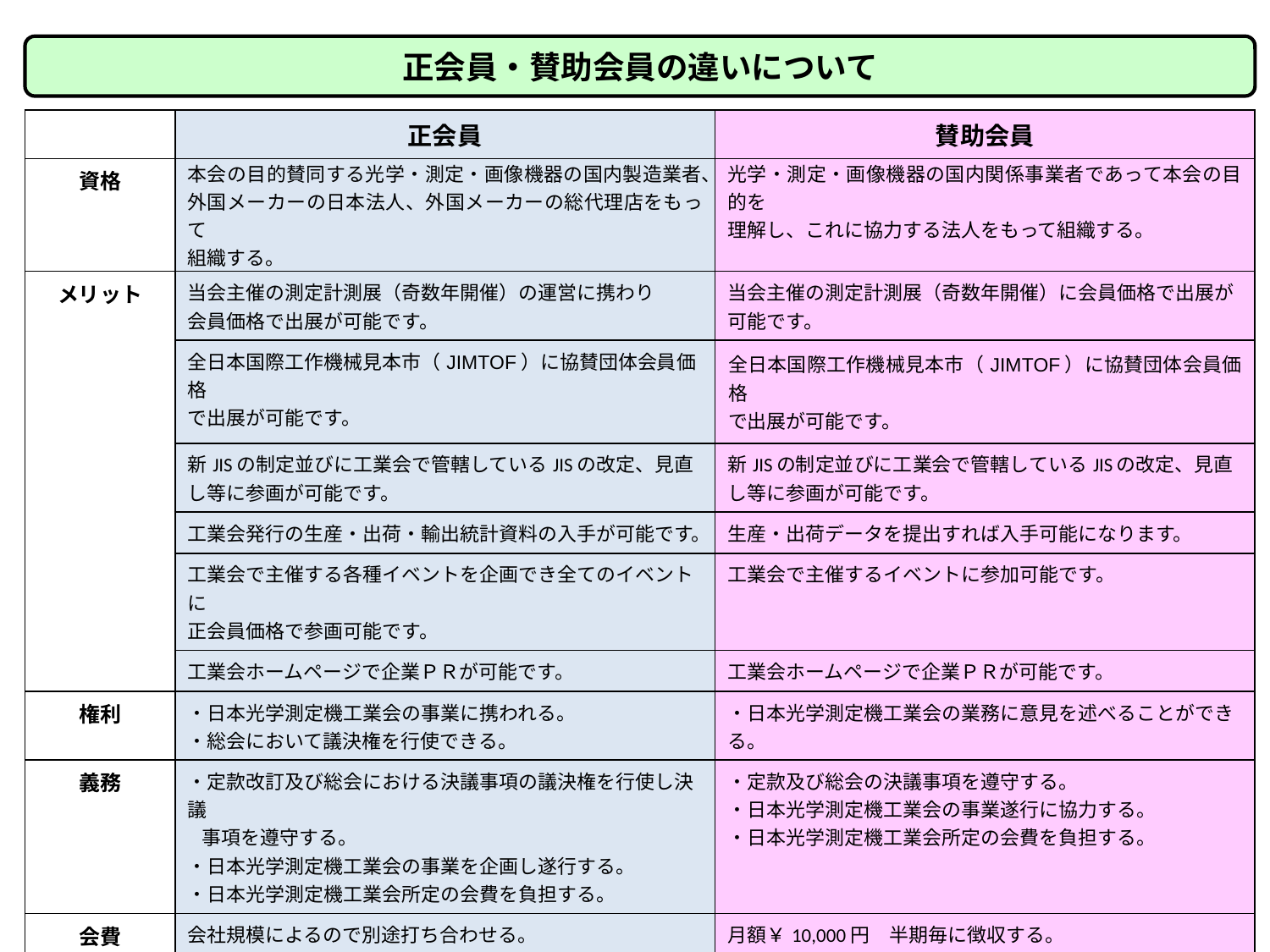

正会員・賛助会員の違いについて
|  | 正会員 | 賛助会員 |
| --- | --- | --- |
| 資格 | 本会の目的賛同する光学・測定・画像機器の国内製造業者、 外国メーカーの日本法人、外国メーカーの総代理店をもって 組織する。 | 光学・測定・画像機器の国内関係事業者であって本会の目的を 理解し、これに協力する法人をもって組織する。 |
| メリット | 当会主催の測定計測展（奇数年開催）の運営に携わり 会員価格で出展が可能です。 | 当会主催の測定計測展（奇数年開催）に会員価格で出展が 可能です。 |
|  | 全日本国際工作機械見本市（JIMTOF）に協賛団体会員価格 で出展が可能です。 | 全日本国際工作機械見本市（JIMTOF）に協賛団体会員価格 で出展が可能です。 |
|  | 新JISの制定並びに工業会で管轄しているJISの改定、見直し等に参画が可能です。 | 新JISの制定並びに工業会で管轄しているJISの改定、見直し等に参画が可能です。 |
|  | 工業会発行の生産・出荷・輸出統計資料の入手が可能です。 | 生産・出荷データを提出すれば入手可能になります。 |
|  | 工業会で主催する各種イベントを企画でき全てのイベントに 正会員価格で参画可能です。 | 工業会で主催するイベントに参加可能です。 |
|  | 工業会ホームページで企業ＰＲが可能です。 | 工業会ホームページで企業ＰＲが可能です。 |
| 権利 | ・日本光学測定機工業会の事業に携われる。 ・総会において議決権を行使できる。 | ・日本光学測定機工業会の業務に意見を述べることができる。 |
| 義務 | ・定款改訂及び総会における決議事項の議決権を行使し決議 事項を遵守する。 ・日本光学測定機工業会の事業を企画し遂行する。 ・日本光学測定機工業会所定の会費を負担する。 | ・定款及び総会の決議事項を遵守する。 ・日本光学測定機工業会の事業遂行に協力する。 ・日本光学測定機工業会所定の会費を負担する。 |
| 会費 | 会社規模によるので別途打ち合わせる。 | 月額￥10,000円　半期毎に徴収する。 |